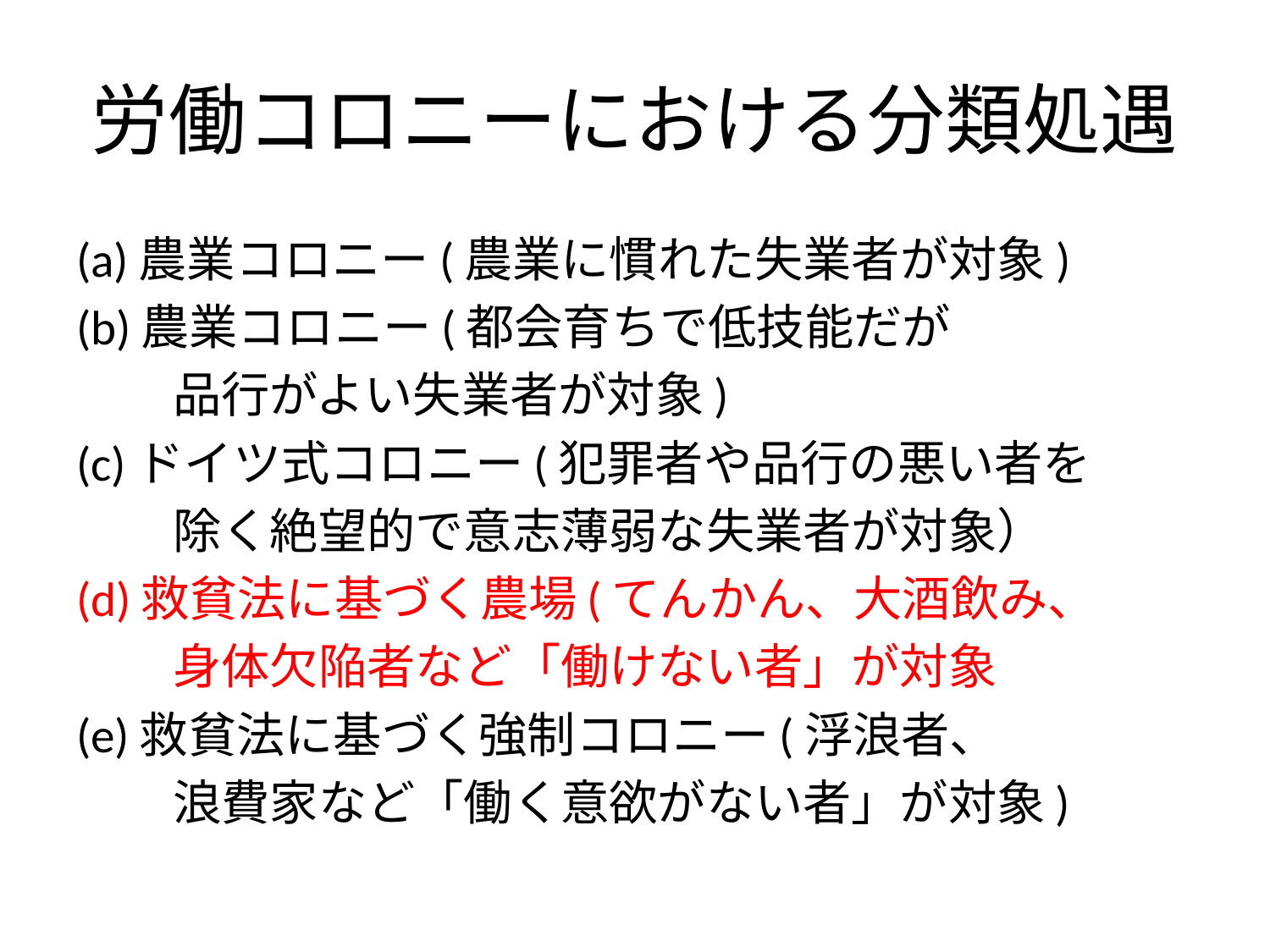

# 労働コロニーにおける分類処遇
(a)農業コロニー(農業に慣れた失業者が対象)
(b)農業コロニー(都会育ちで低技能だが
　　品行がよい失業者が対象)
(c)ドイツ式コロニー(犯罪者や品行の悪い者を
　　除く絶望的で意志薄弱な失業者が対象）
(d)救貧法に基づく農場(てんかん、大酒飲み、
　　身体欠陥者など「働けない者」が対象
(e)救貧法に基づく強制コロニー(浮浪者、
　　浪費家など「働く意欲がない者」が対象)